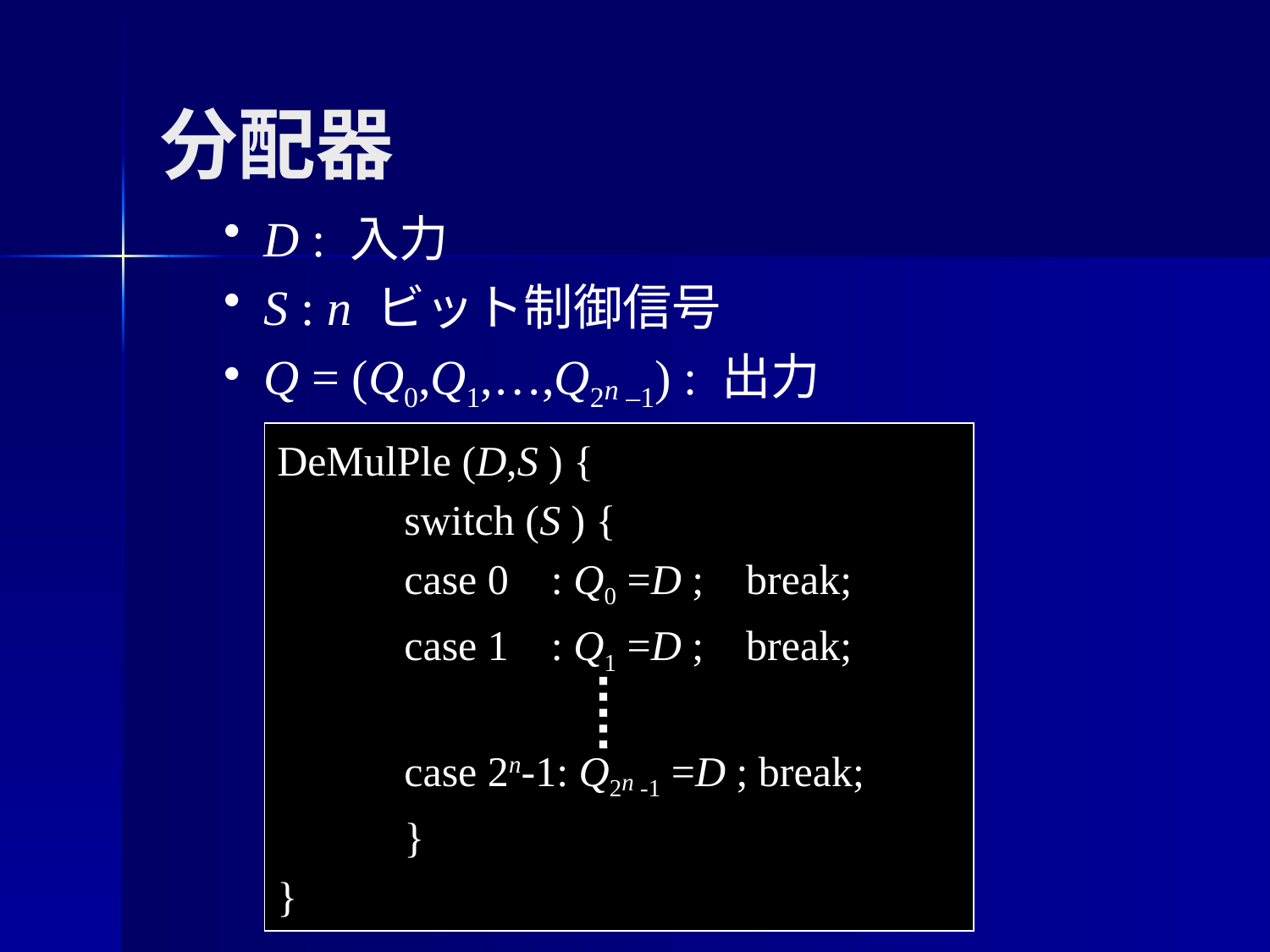

# 分配器
D : 入力
S : n ビット制御信号
Q = (Q0,Q1,…,Q2n –1) : 出力
DeMulPle (D,S ) {
	switch (S ) {
	case 0    : Q0 =D ;    break;
	case 1    : Q1 =D ;    break;

	case 2n-1: Q2n -1 =D ; break;
	}
}